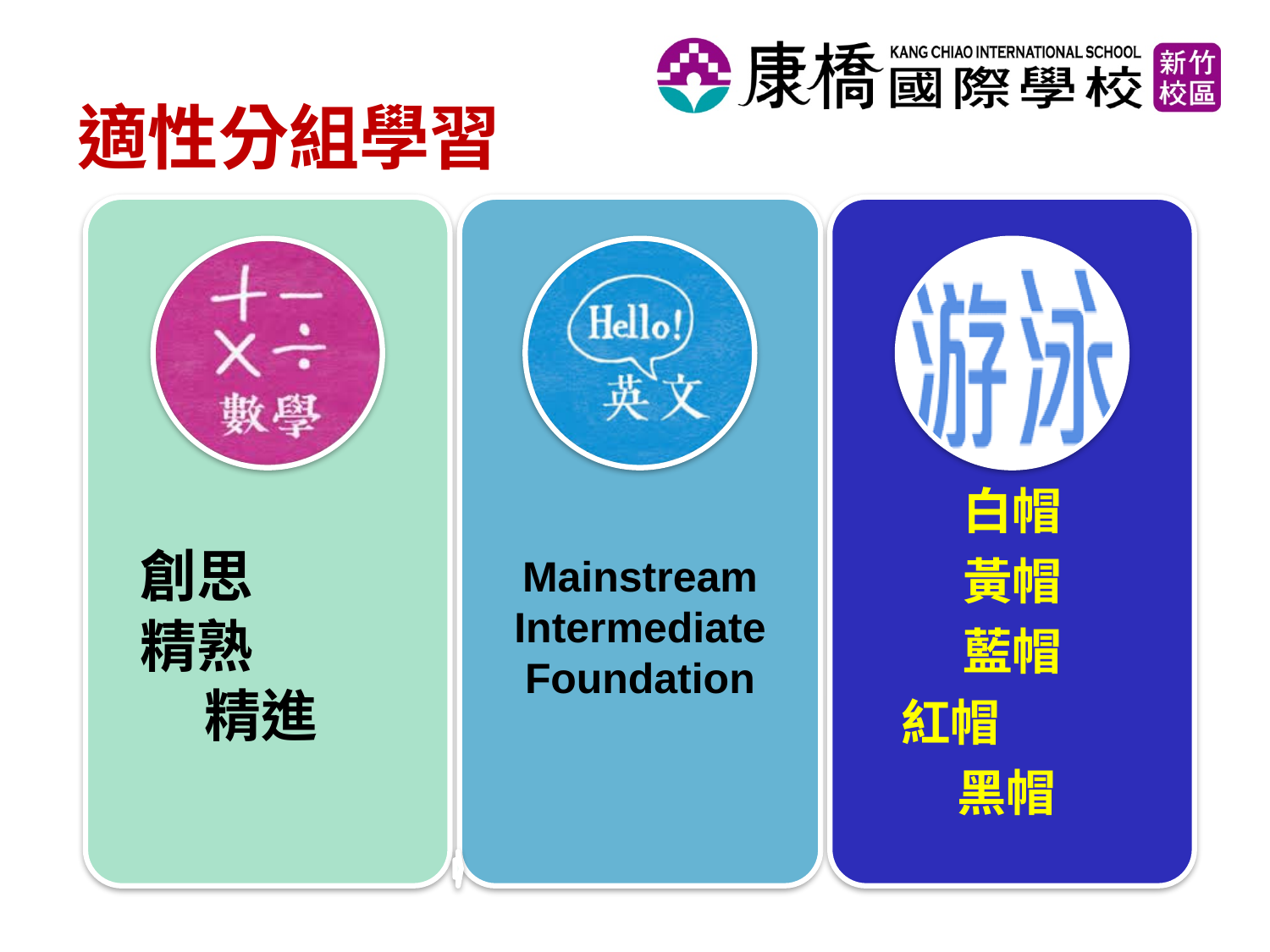

# 適性分組學習

創思
精熟
精進

Mainstream
Intermediate
Foundation

白帽
黃帽
藍帽
紅帽
黑帽